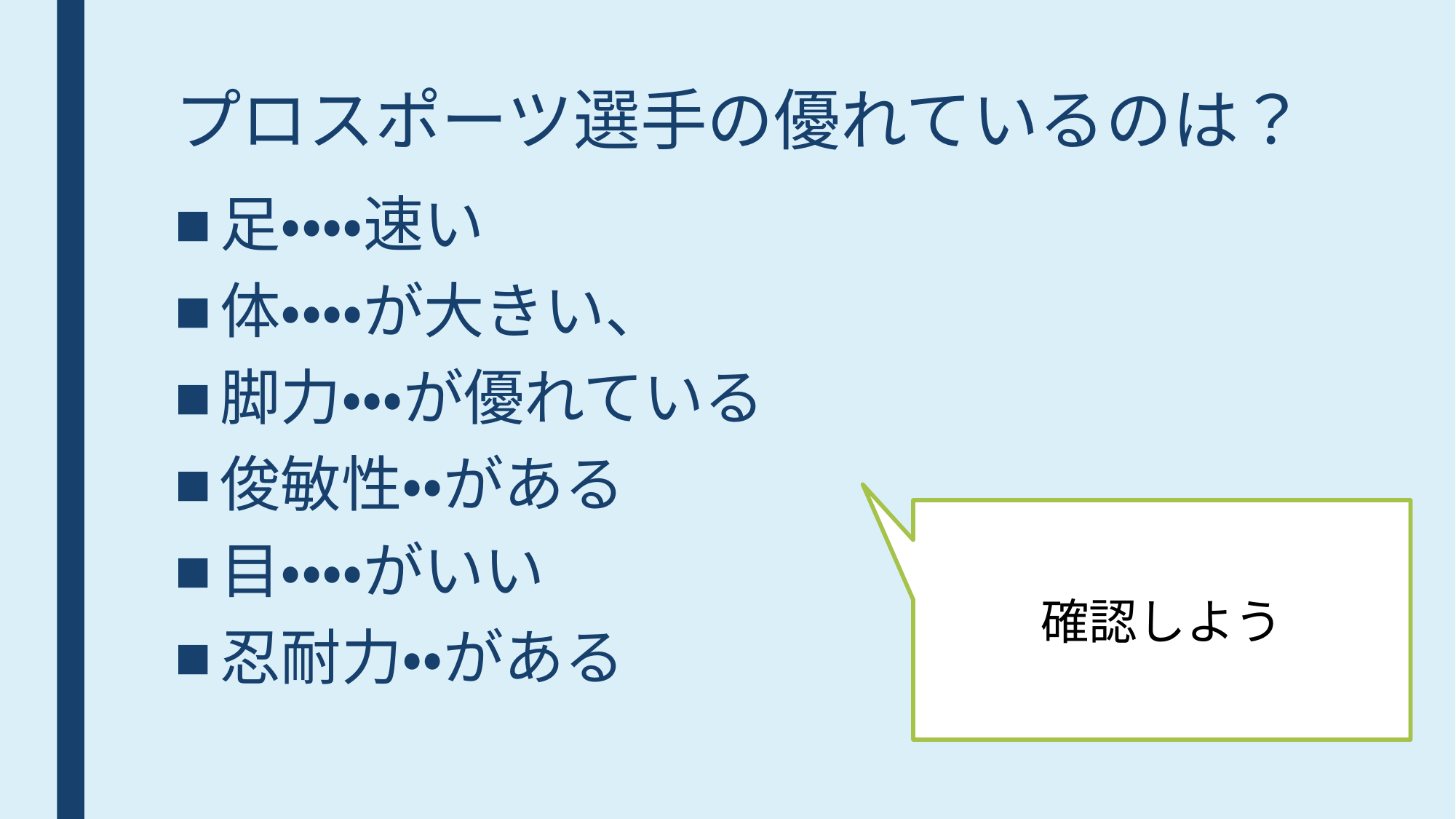

# プロスポーツ選手の優れているのは？
足・・・・速い
体・・・・が大きい、
脚力・・・が優れている
俊敏性・・がある
目・・・・がいい
忍耐力・・がある

確認しよう